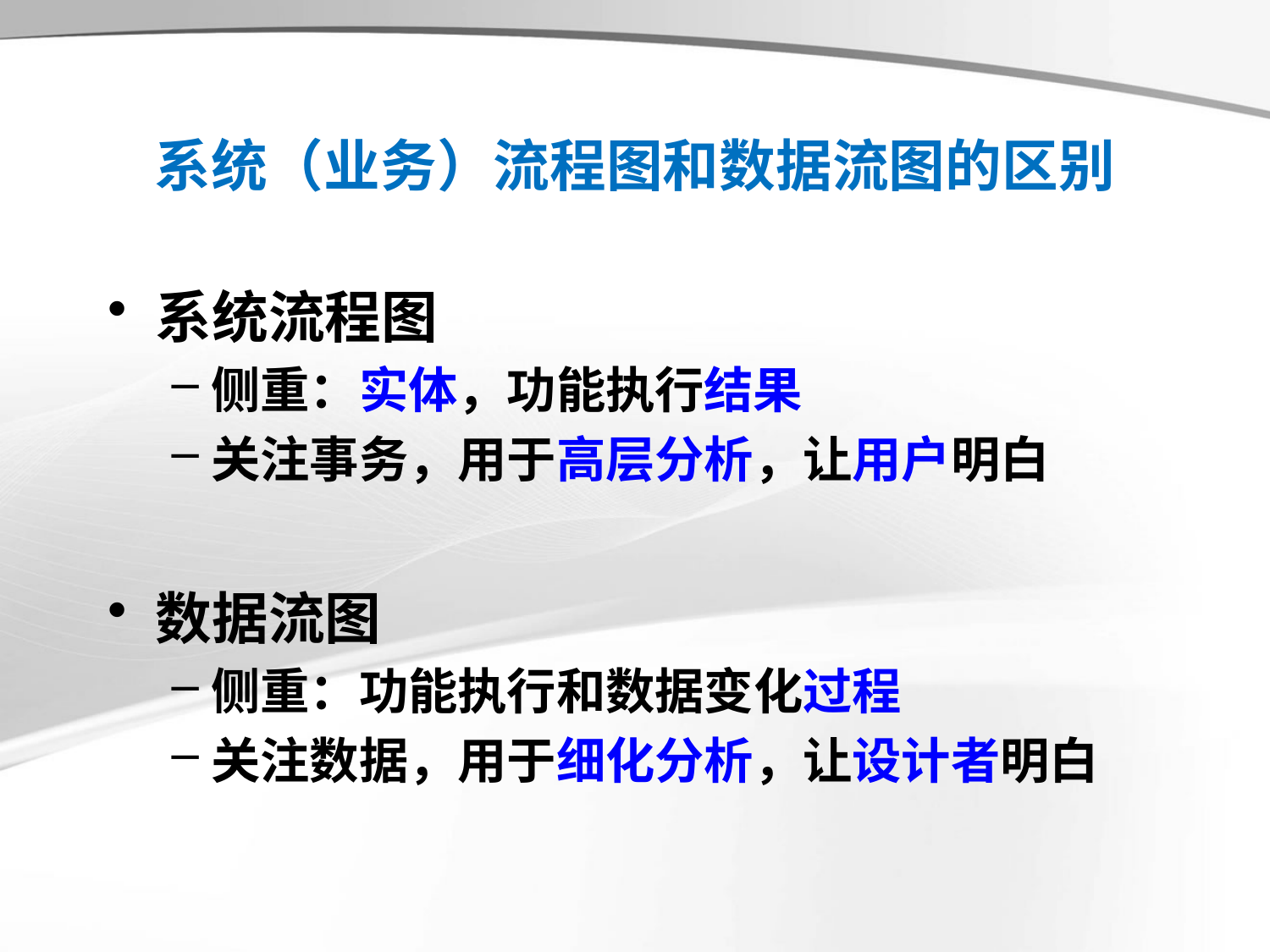

# 系统（业务）流程图和数据流图的区别
系统流程图
侧重：实体，功能执行结果
关注事务，用于高层分析，让用户明白

数据流图
侧重：功能执行和数据变化过程
关注数据，用于细化分析，让设计者明白